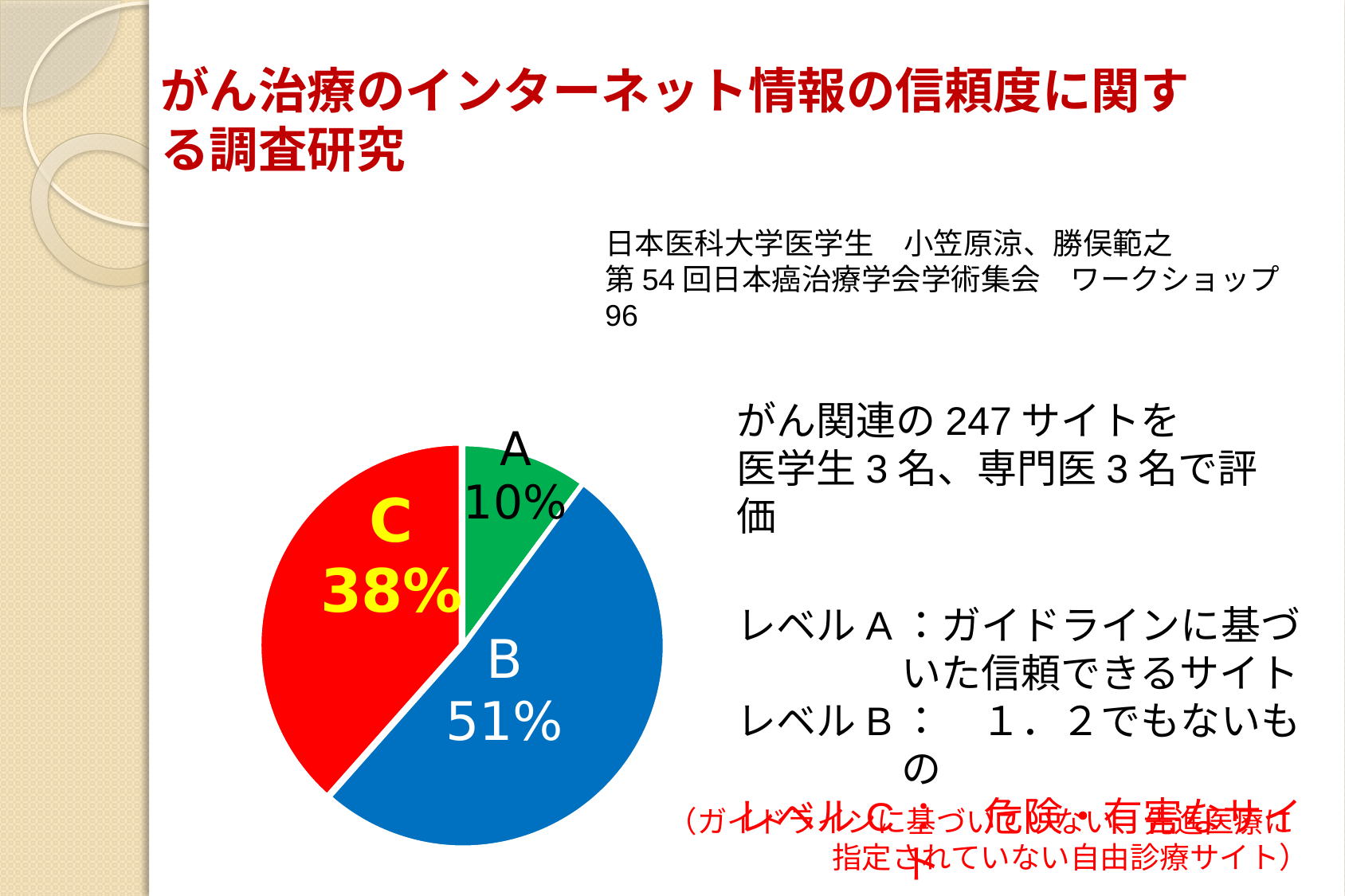

# がん治療のインターネット情報の信頼度に関する調査研究
日本医科大学医学生　小笠原涼、勝俣範之
第54回日本癌治療学会学術集会　ワークショップ 96

### Chart

| Category |  |  |
|---|---|---|
| A | 25.0 | 0.10121457 |
| B | 127.0 | 0.51417004 |
| C | 95.0 | 0.38461538 |
がん関連の247サイトを
医学生3名、専門医3名で評価
レベルA：ガイドラインに基づいた信頼できるサイト
レベルB：　１．２でもないもの
レベルC：　危険・有害なサイト
（ガイドラインに基づいていない、先進医療に指定されていない自由診療サイト）